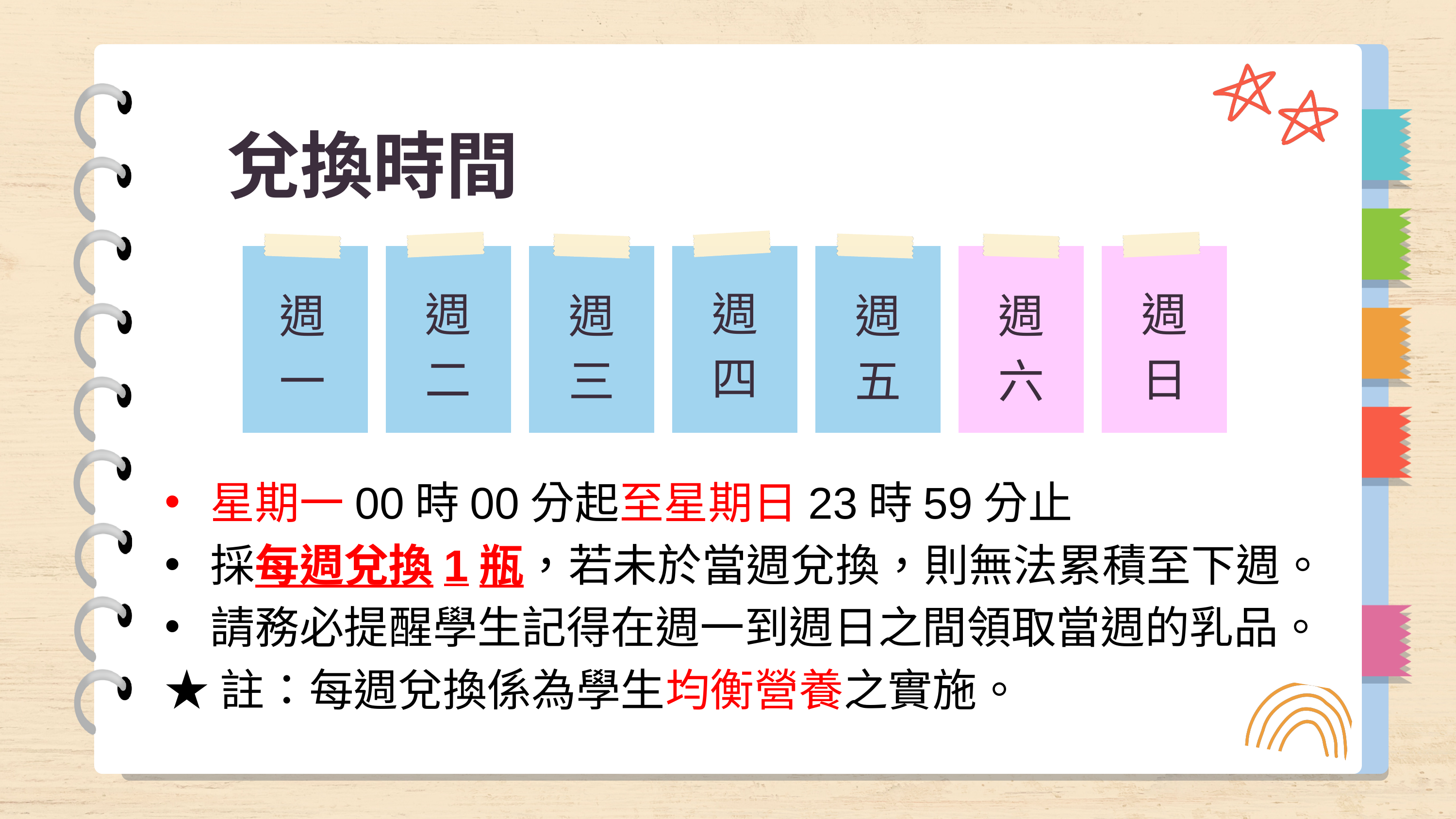

兌換時間

週四

週二

週日

週一

週三

週五

週六
星期一00時00分起至星期日23時59分止
採每週兌換1瓶，若未於當週兌換，則無法累積至下週。
請務必提醒學生記得在週一到週日之間領取當週的乳品。
★註：每週兌換係為學生均衡營養之實施。